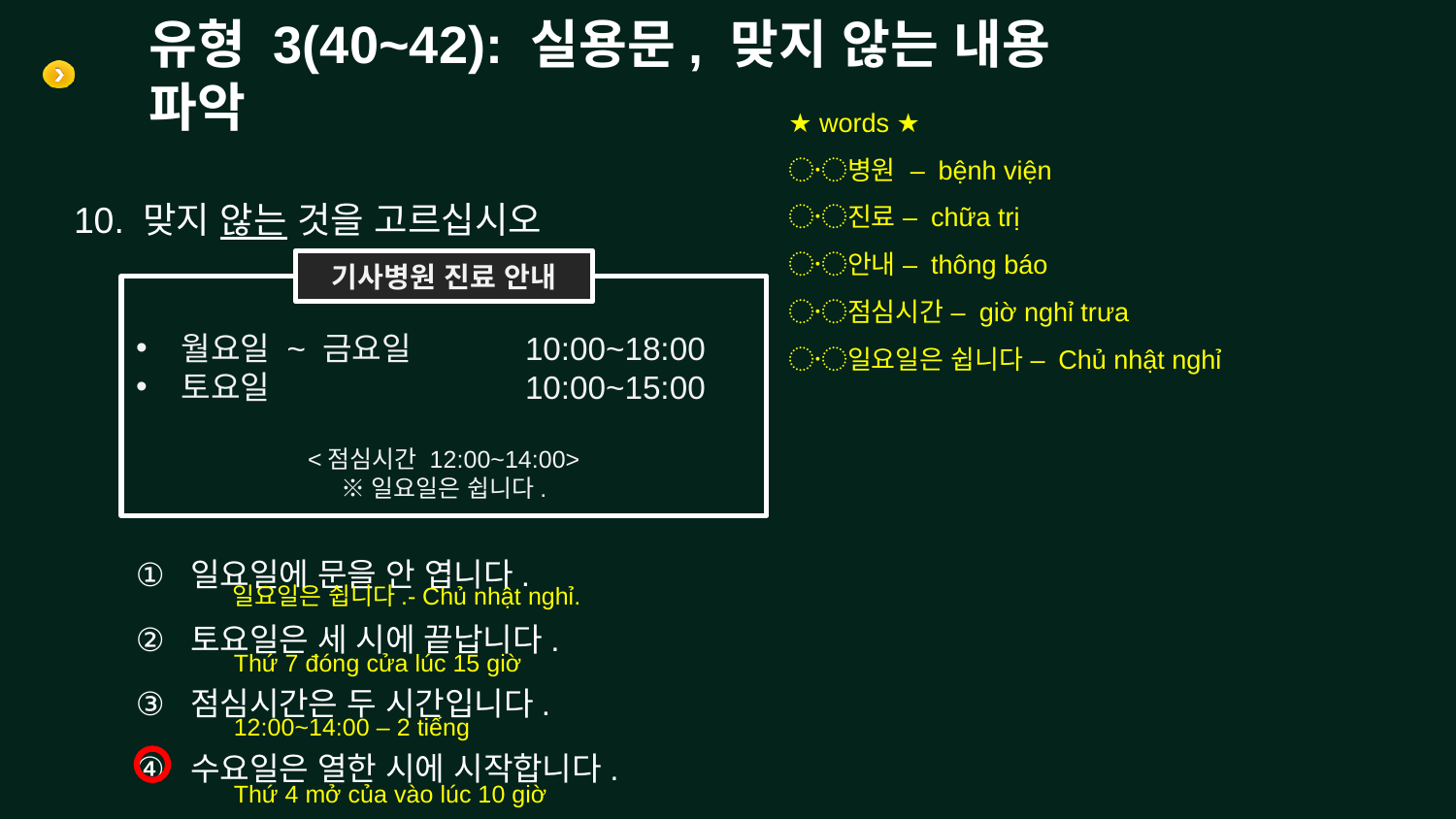

# 유형 3(40~42): 실용문, 맞지 않는 내용 파악
★ words ★
〮병원  – bệnh viện
〮진료 – chữa trị
〮안내 – thông báo
〮점심시간 – giờ nghỉ trưa
〮일요일은 쉽니다 – Chủ nhật nghỉ

10. 맞지 않는 것을 고르십시오
기사병원 진료 안내

월요일 ~ 금요일	     10:00~18:00
토요일		     10:00~15:00

<점심시간 12:00~14:00>
※일요일은 쉽니다.
일요일에 문을 안 엽니다.
토요일은 세 시에 끝납니다.
점심시간은 두 시간입니다.
수요일은 열한 시에 시작합니다.
일요일은 쉽니다.- Chủ nhật nghỉ.
Thứ 7 đóng cửa lúc 15 giờ
12:00~14:00 – 2 tiếng

Thứ 4 mở của vào lúc 10 giờ